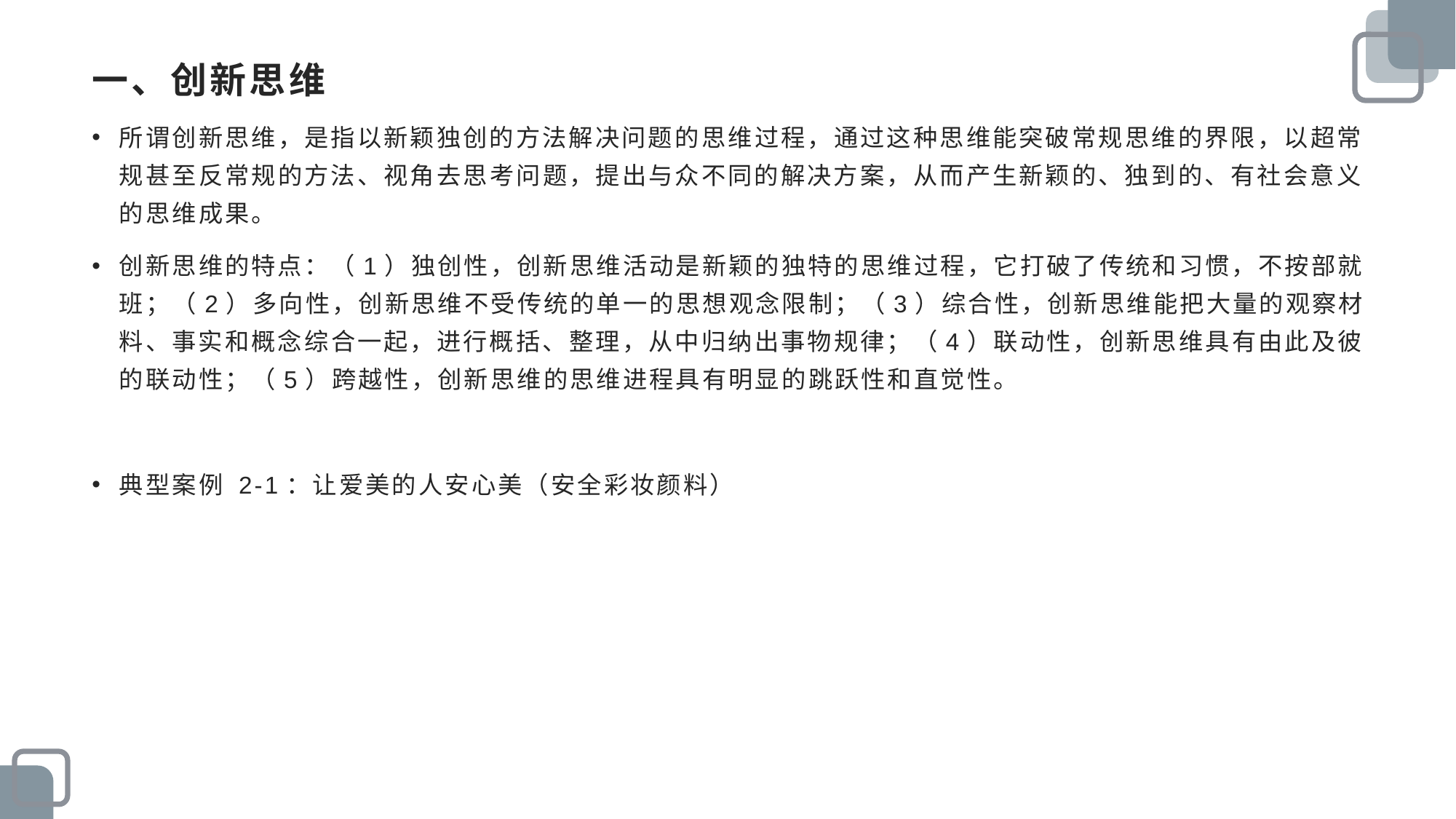

# 一、创新思维
所谓创新思维，是指以新颖独创的方法解决问题的思维过程，通过这种思维能突破常规思维的界限，以超常规甚至反常规的方法、视角去思考问题，提出与众不同的解决方案，从而产生新颖的、独到的、有社会意义的思维成果。
创新思维的特点：（1）独创性，创新思维活动是新颖的独特的思维过程，它打破了传统和习惯，不按部就班；（2）多向性，创新思维不受传统的单一的思想观念限制；（3）综合性，创新思维能把大量的观察材料、事实和概念综合一起，进行概括、整理，从中归纳出事物规律；（4）联动性，创新思维具有由此及彼的联动性；（5）跨越性，创新思维的思维进程具有明显的跳跃性和直觉性。

典型案例 2-1：让爱美的人安心美（安全彩妆颜料）